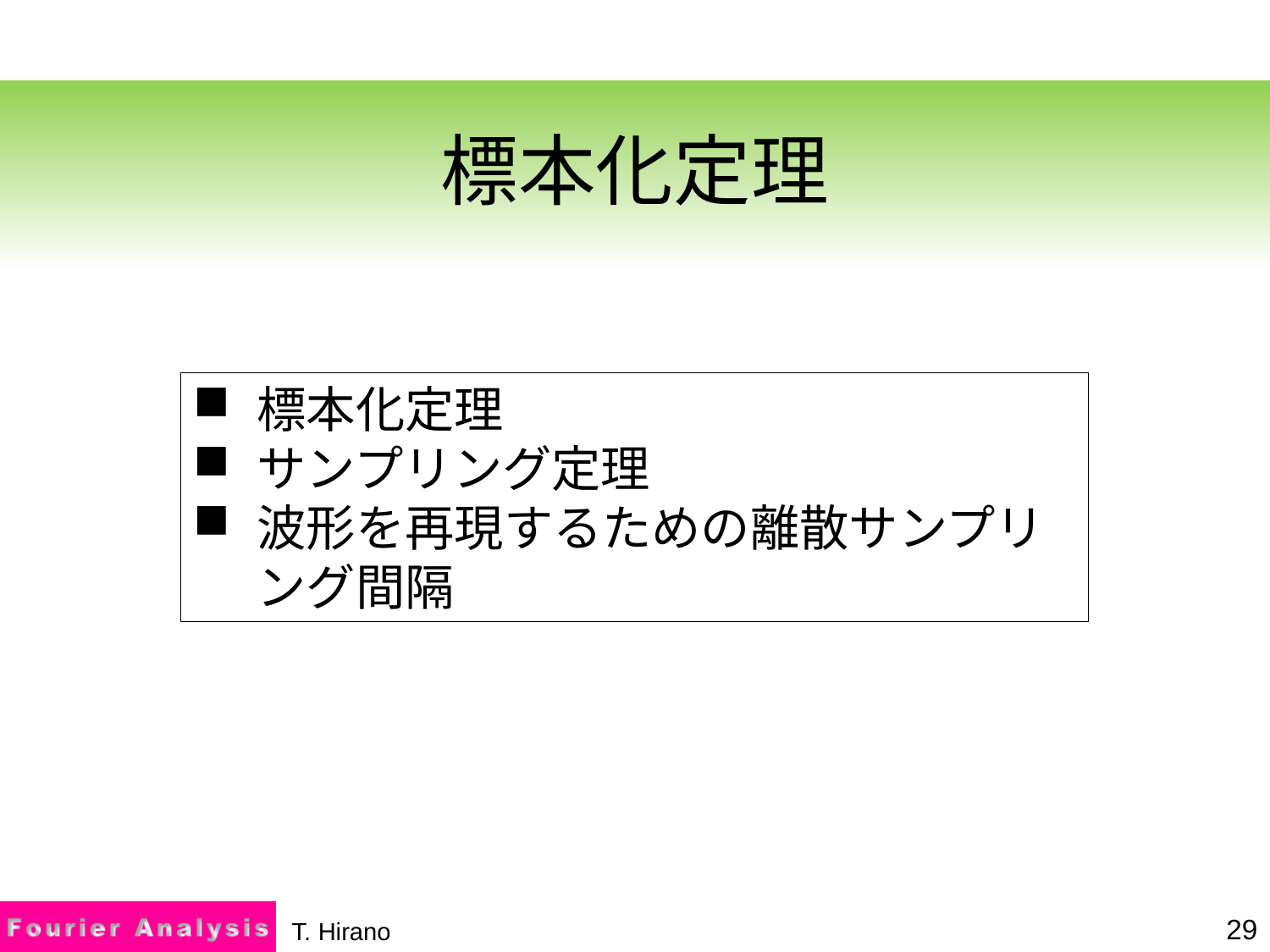

# 標本化定理
標本化定理
サンプリング定理
波形を再現するための離散サンプリング間隔